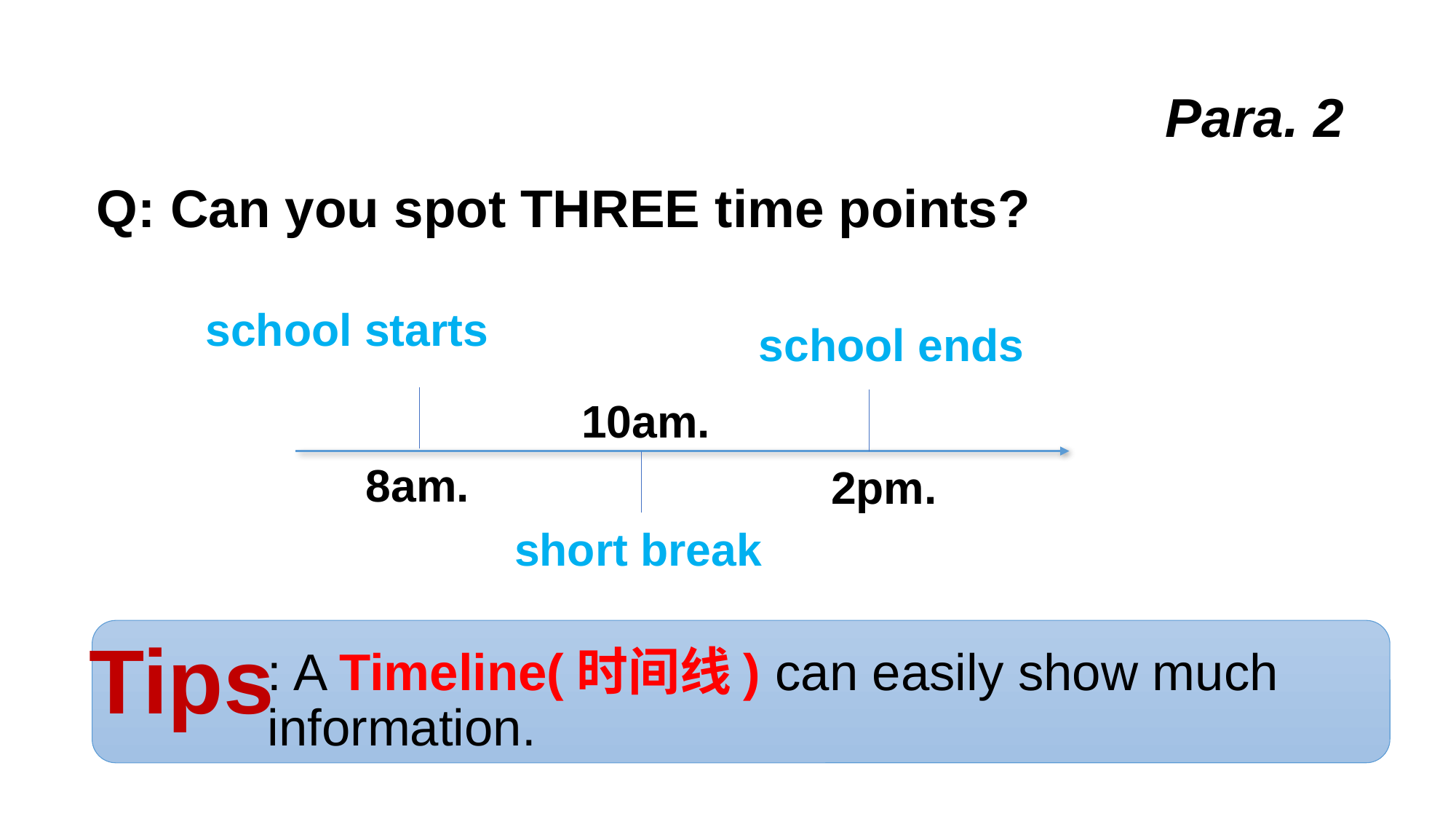

Para. 2
#
Q: Can you spot THREE time points?
school starts
school ends
10am.
8am.
2pm.
short break
Tips

: A Timeline(时间线) can easily show much information.